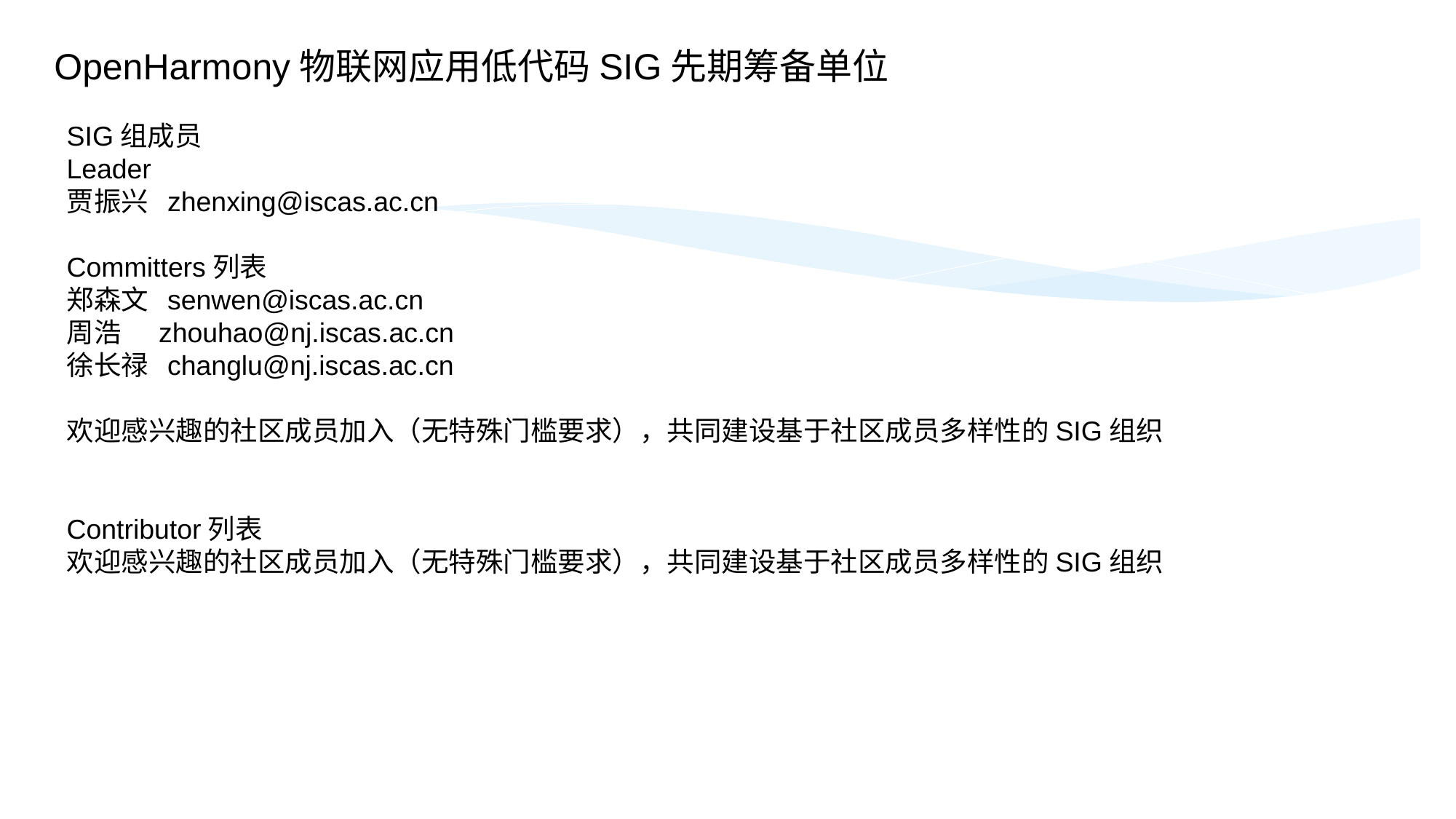

OpenHarmony物联网应用低代码SIG先期筹备单位
SIG组成员
Leader
贾振兴  zhenxing@iscas.ac.cn

Committers列表
郑森文  senwen@iscas.ac.cn
周浩     zhouhao@nj.iscas.ac.cn
徐长禄  changlu@nj.iscas.ac.cn

欢迎感兴趣的社区成员加入（无特殊门槛要求），共同建设基于社区成员多样性的SIG组织

Contributor列表
欢迎感兴趣的社区成员加入（无特殊门槛要求），共同建设基于社区成员多样性的SIG组织